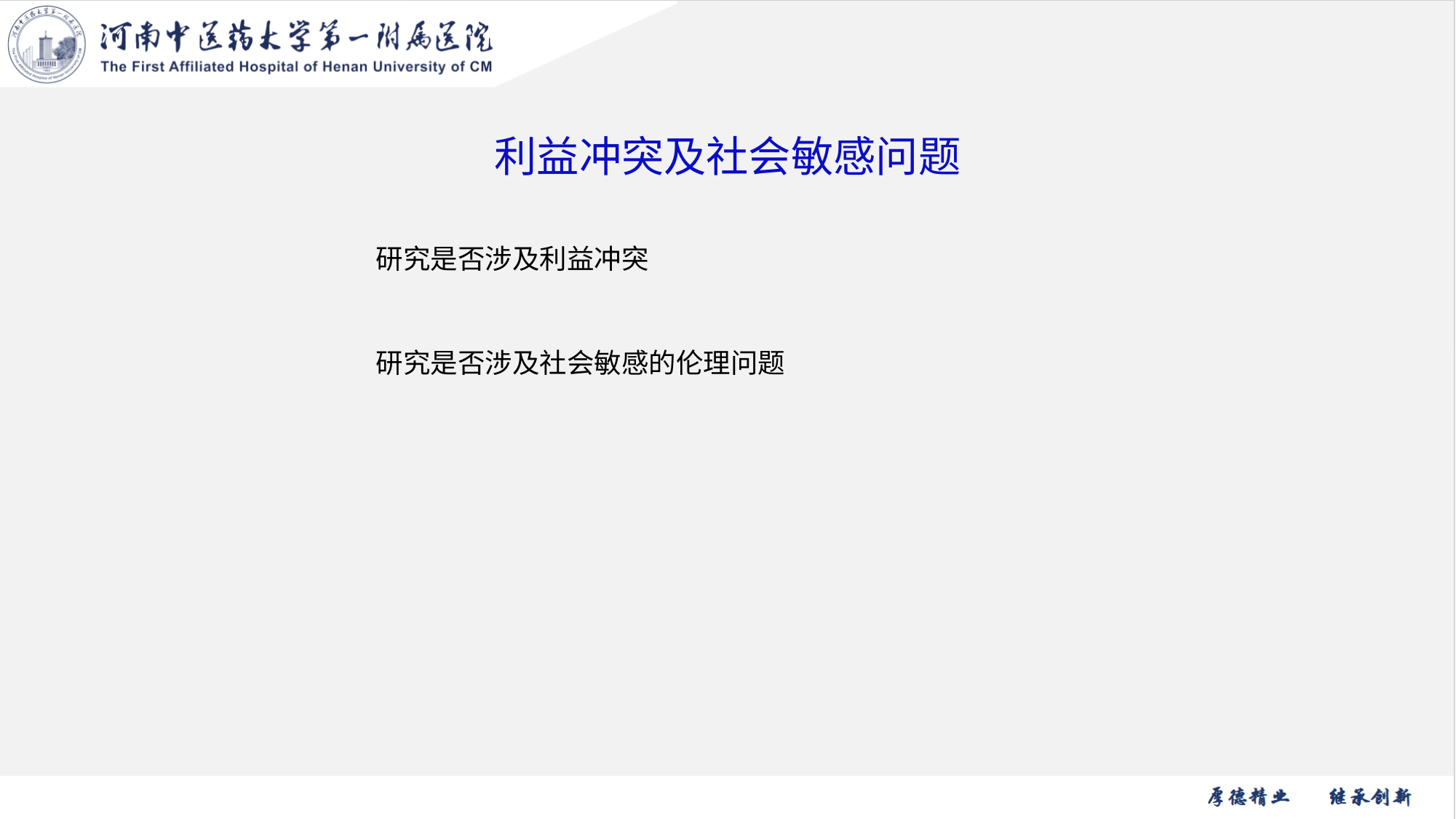

利益冲突及社会敏感问题
研究是否涉及利益冲突
研究是否涉及社会敏感的伦理问题